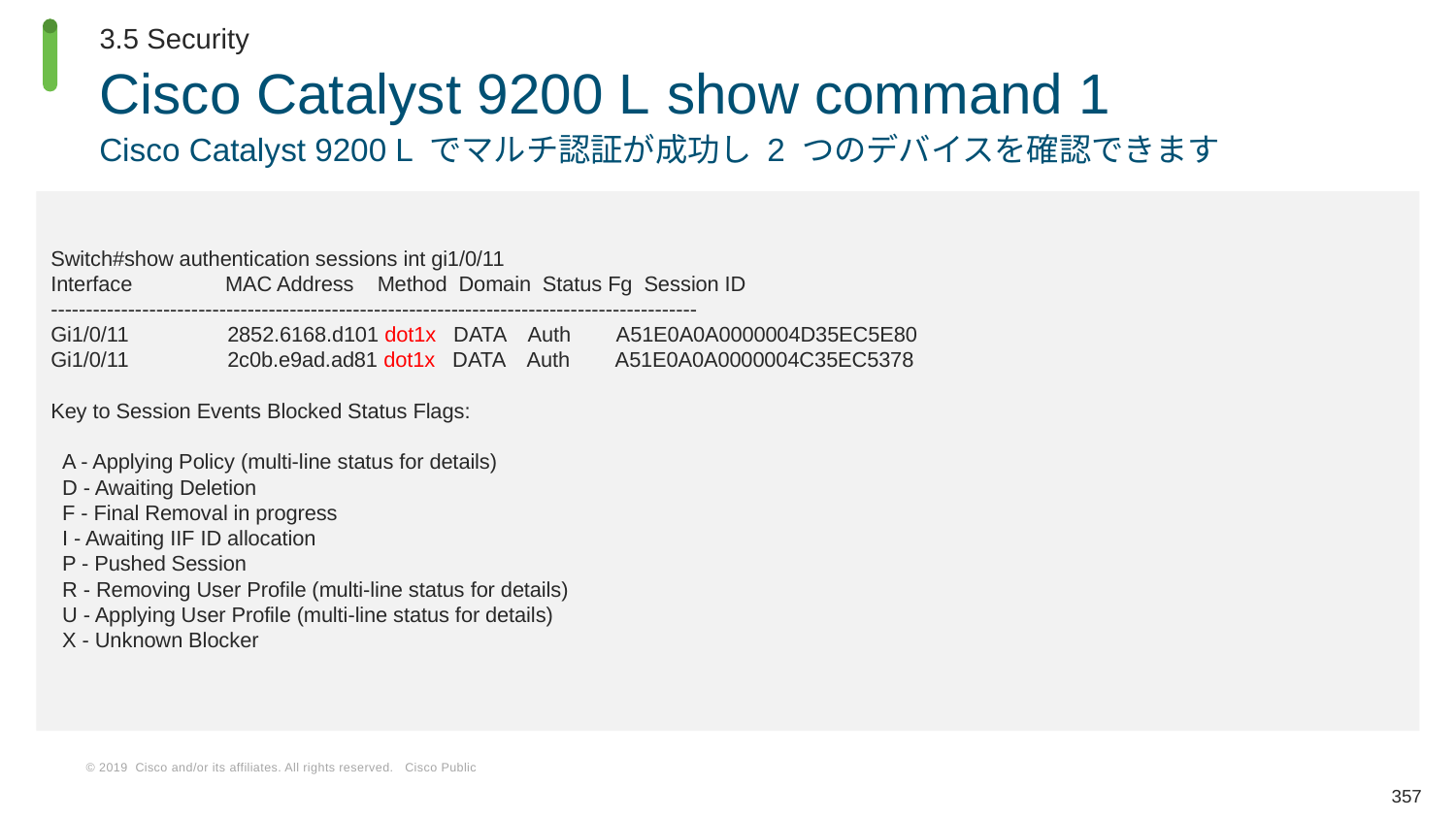

3.5 Security
# Cisco Catalyst 9200 L show command 1
Cisco Catalyst 9200 L でマルチ認証が成功し 2 つのデバイスを確認できます
Switch#show authentication sessions int gi1/0/11
Interface                MAC Address    Method  Domain  Status Fg  Session ID
--------------------------------------------------------------------------------------------
Gi1/0/11                 2852.6168.d101 dot1x   DATA    Auth        A51E0A0A0000004D35EC5E80
Gi1/0/11                 2c0b.e9ad.ad81 dot1x   DATA    Auth        A51E0A0A0000004C35EC5378

Key to Session Events Blocked Status Flags:

  A - Applying Policy (multi-line status for details)
  D - Awaiting Deletion
  F - Final Removal in progress
  I - Awaiting IIF ID allocation
  P - Pushed Session
  R - Removing User Profile (multi-line status for details)
  U - Applying User Profile (multi-line status for details)
  X - Unknown Blocker

357